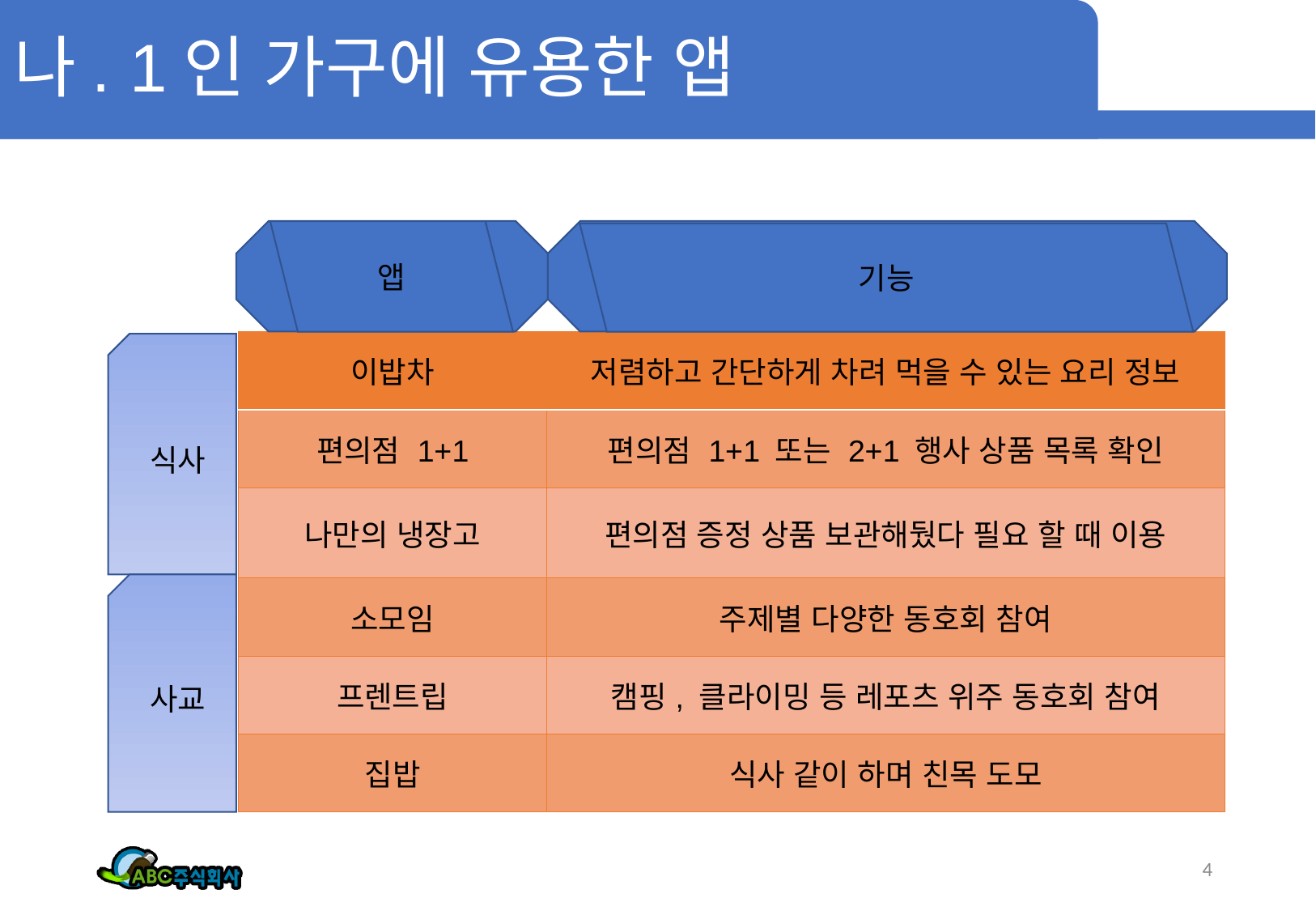

# 나. 1인 가구에 유용한 앱
앱

기능
| 이밥차 | 저렴하고 간단하게 차려 먹을 수 있는 요리 정보 |
| --- | --- |
| 편의점 1+1 | 편의점 1+1 또는 2+1 행사 상품 목록 확인 |
| 나만의 냉장고 | 편의점 증정 상품 보관해뒀다 필요 할 때 이용 |
| 소모임 | 주제별 다양한 동호회 참여 |
| 프렌트립 | 캠핑, 클라이밍 등 레포츠 위주 동호회 참여 |
| 집밥 | 식사 같이 하며 친목 도모 |
식사
사교
4